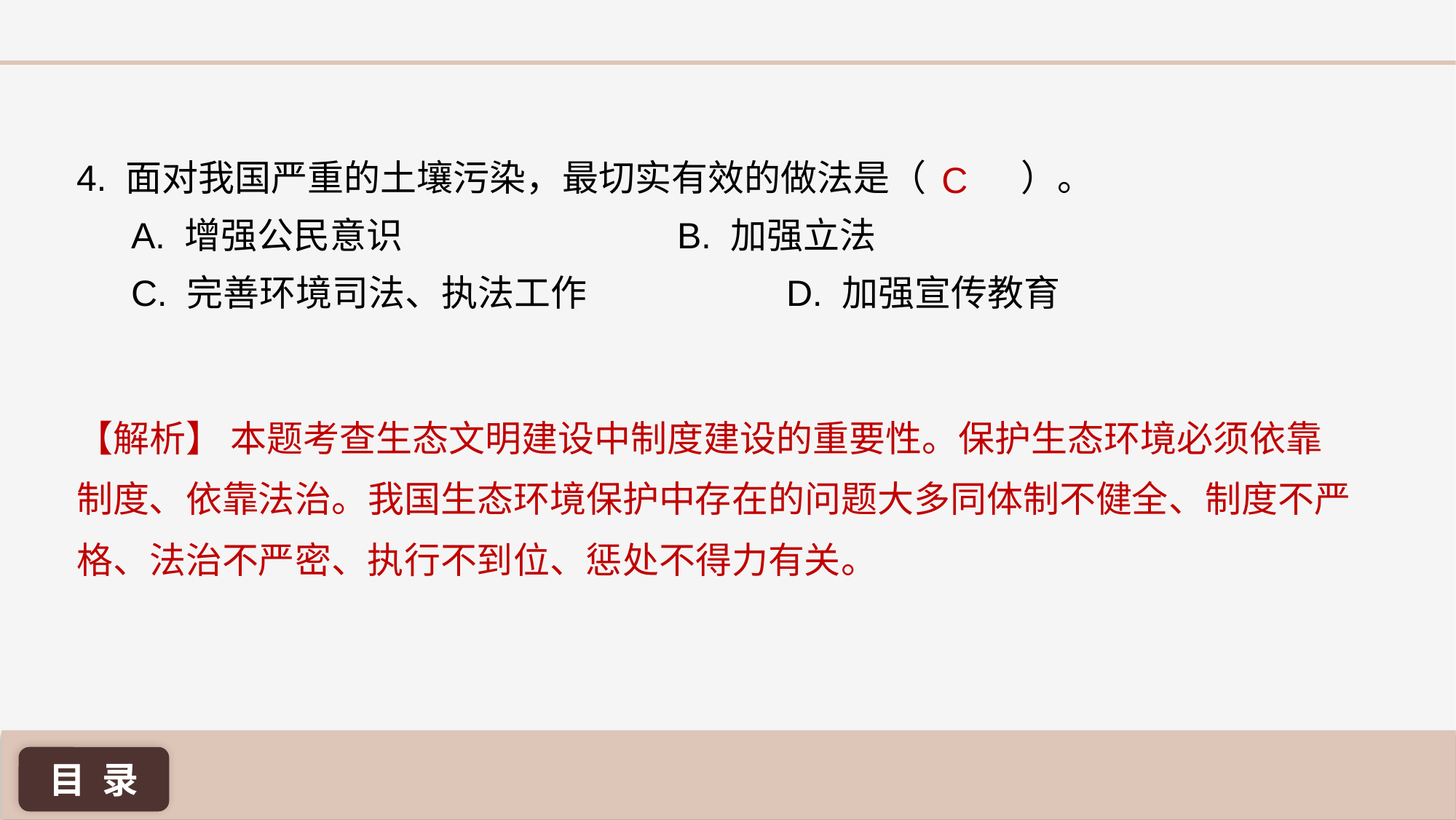

C
4. 面对我国严重的土壤污染，最切实有效的做法是（	  ）。
A. 增强公民意识 			B. 加强立法
C. 完善环境司法、执法工作	 	D. 加强宣传教育
【解析】 本题考查生态文明建设中制度建设的重要性。保护生态环境必须依靠制度、依靠法治。我国生态环境保护中存在的问题大多同体制不健全、制度不严格、法治不严密、执行不到位、惩处不得力有关。